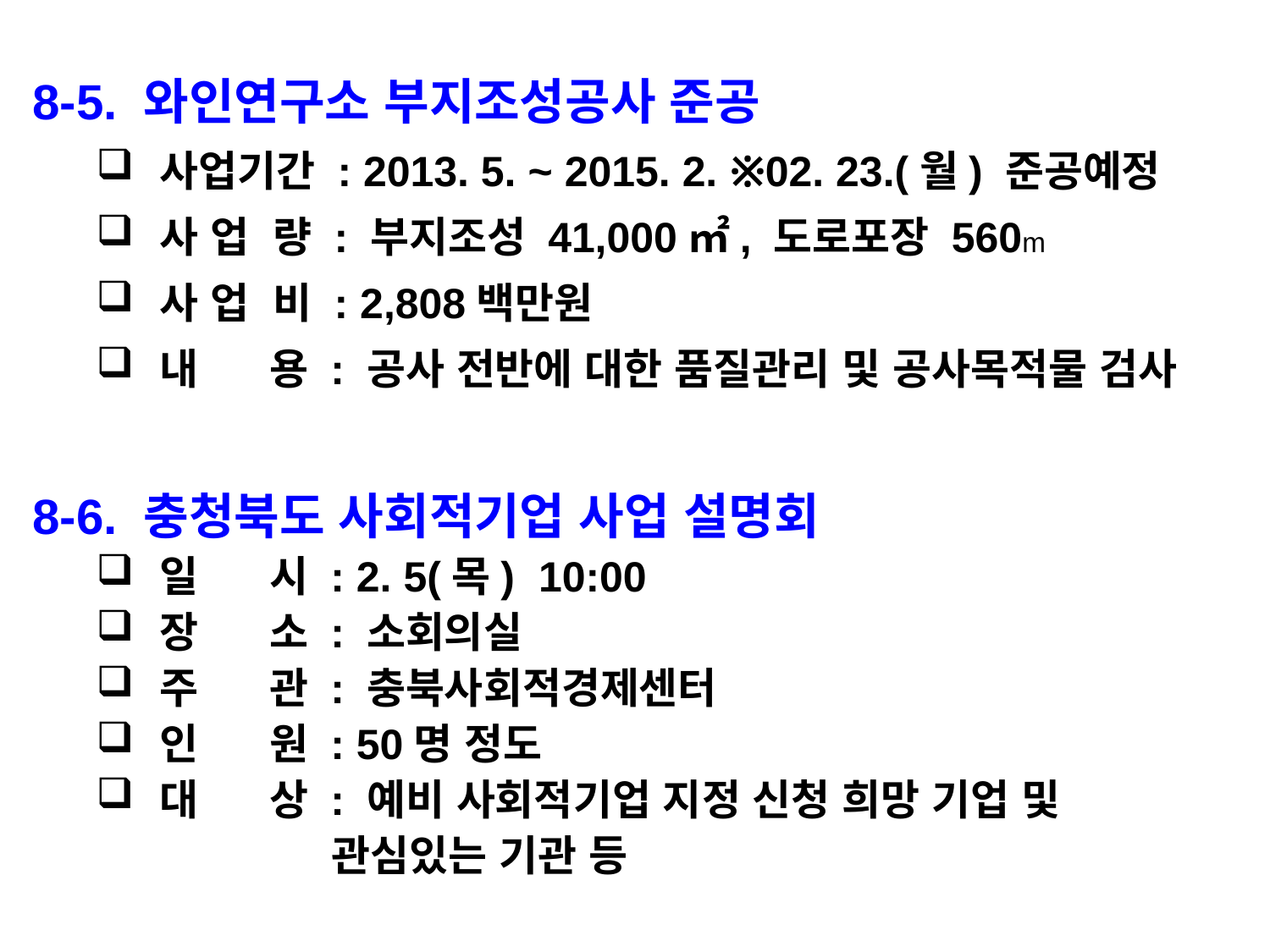

8-5. 와인연구소 부지조성공사 준공
사업기간 : 2013. 5. ~ 2015. 2. ※02. 23.(월) 준공예정
사 업  량 : 부지조성 41,000㎡, 도로포장 560m
사 업  비 : 2,808백만원
내      용 : 공사 전반에 대한 품질관리 및 공사목적물 검사

8-6. 충청북도 사회적기업 사업 설명회
일      시 : 2. 5(목)  10:00
장      소 : 소회의실
주      관 : 충북사회적경제센터
인      원 : 50명 정도
대      상 : 예비 사회적기업 지정 신청 희망 기업 및
                   관심있는 기관 등